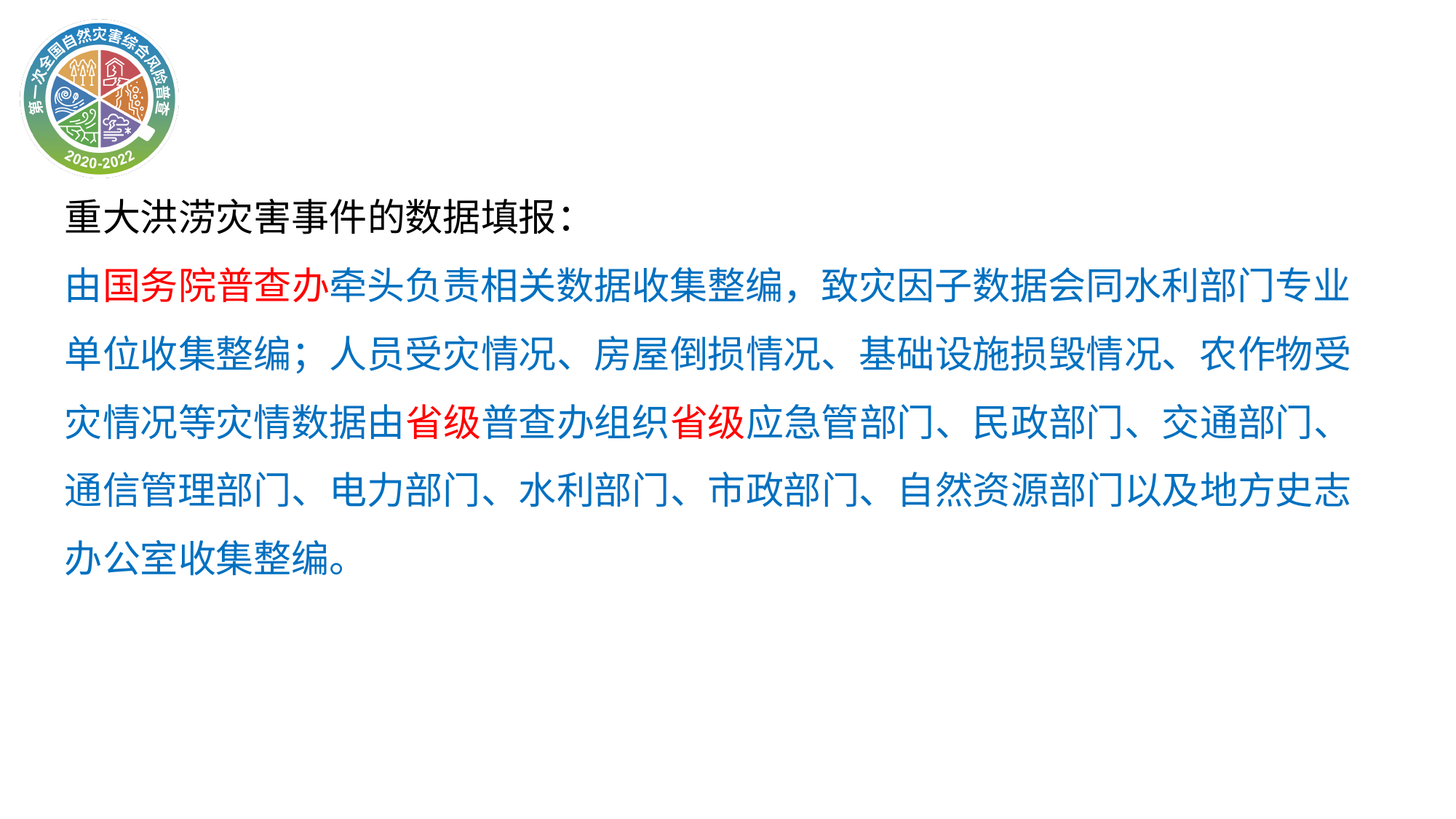

重大洪涝灾害事件的数据填报：
由国务院普查办牵头负责相关数据收集整编，致灾因子数据会同水利部门专业单位收集整编；人员受灾情况、房屋倒损情况、基础设施损毁情况、农作物受灾情况等灾情数据由省级普查办组织省级应急管部门、民政部门、交通部门、通信管理部门、电力部门、水利部门、市政部门、自然资源部门以及地方史志办公室收集整编。